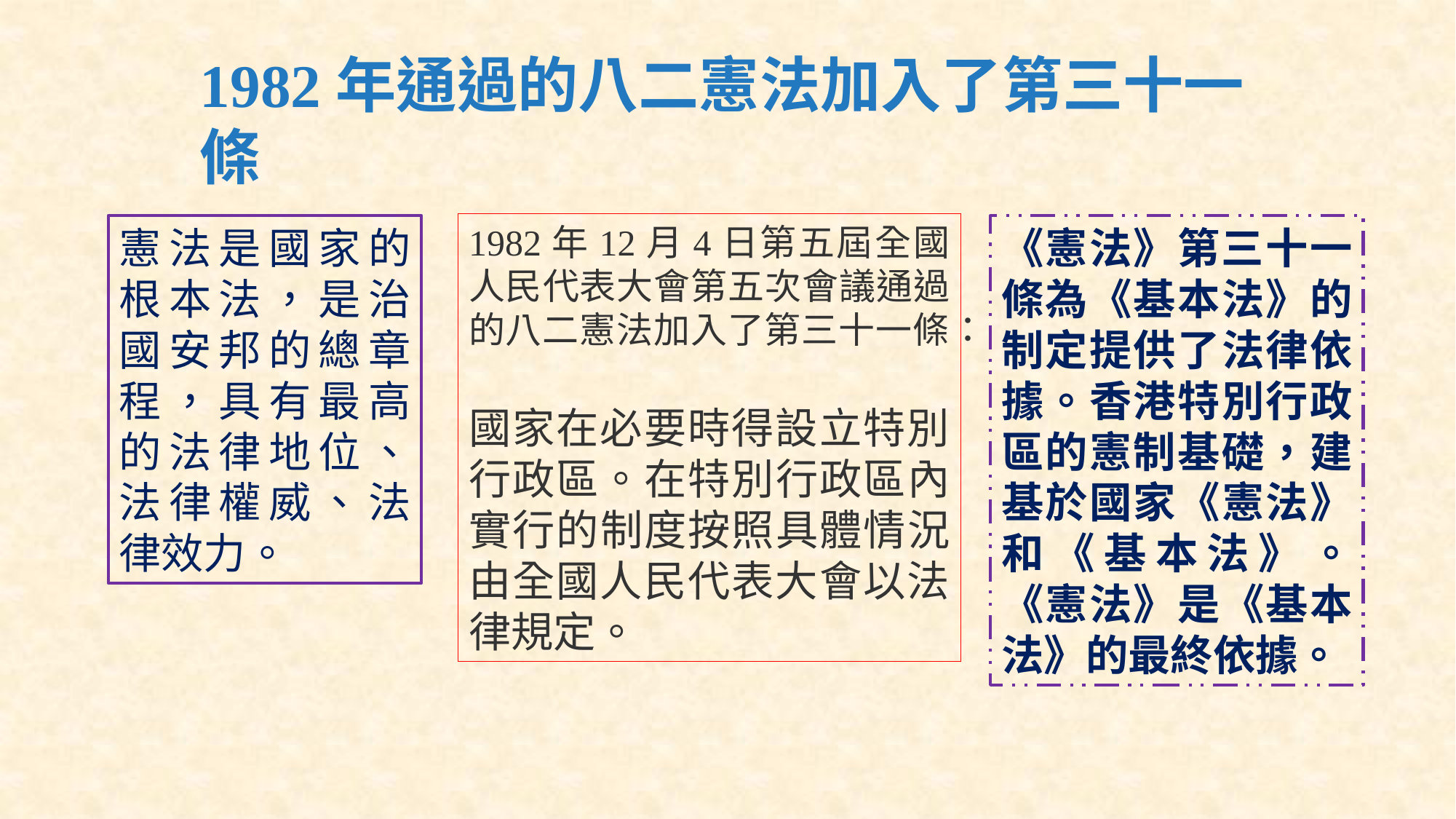

# 1982年通過的八二憲法加入了第三十一條
1982年12月4日第五屆全國人民代表大會第五次會議通過的八二憲法加入了第三十一條：

國家在必要時得設立特別行政區。在特別行政區內實行的制度按照具體情況由全國人民代表大會以法律規定。
憲法是國家的根本法，是治國安邦的總章程，具有最高的法律地位、法律權威、法律效力。
《憲法》第三十一條為《基本法》的制定提供了法律依據。香港特別行政區的憲制基礎，建基於國家《憲法》和《基本法》。《憲法》是《基本法》的最終依據。